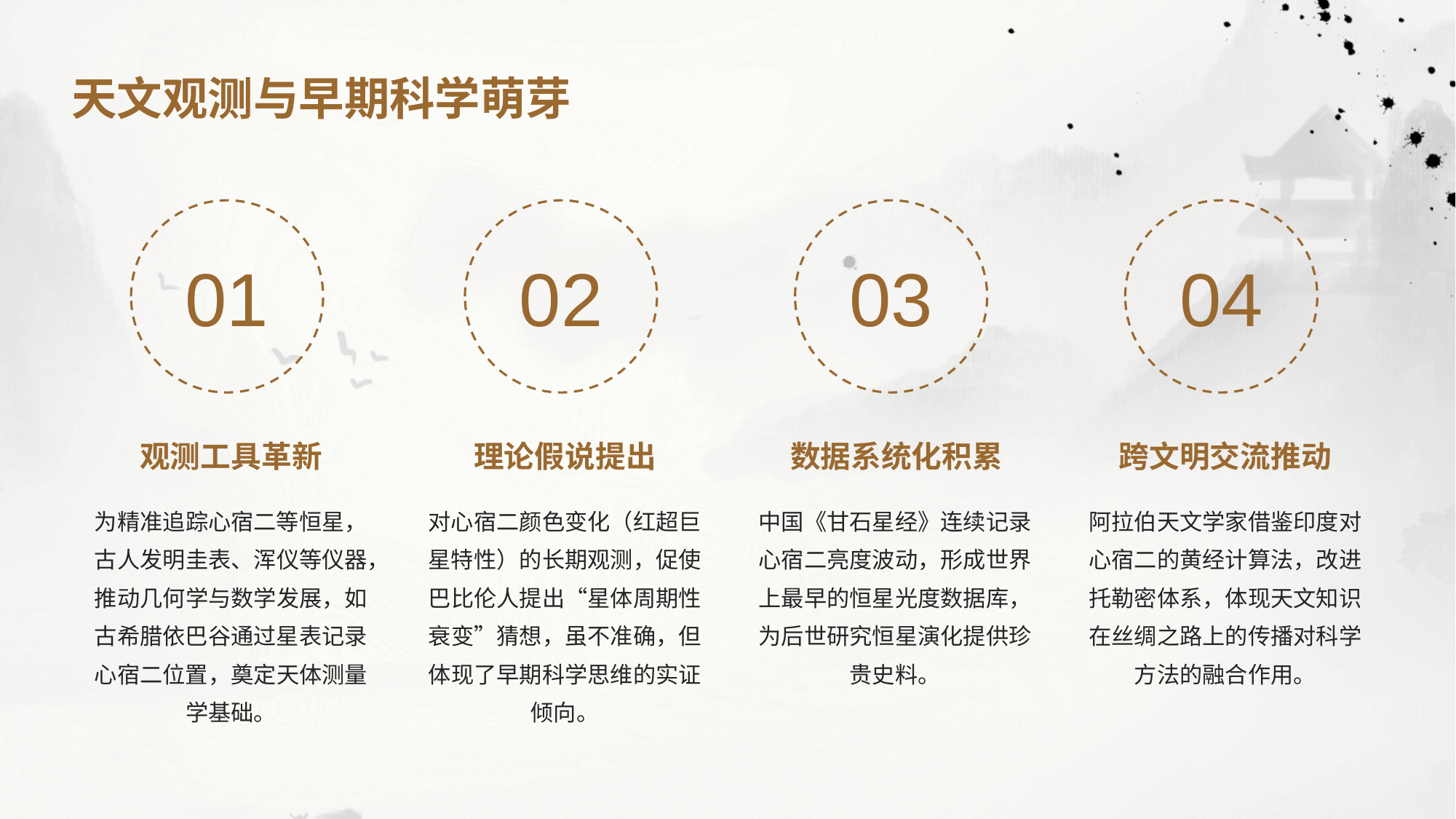

天文观测与早期科学萌芽

01
02
03
04
观测工具革新
理论假说提出
数据系统化积累
跨文明交流推动
为精准追踪心宿二等恒星，古人发明圭表、浑仪等仪器，推动几何学与数学发展，如古希腊依巴谷通过星表记录心宿二位置，奠定天体测量学基础。
对心宿二颜色变化（红超巨星特性）的长期观测，促使巴比伦人提出“星体周期性衰变”猜想，虽不准确，但体现了早期科学思维的实证倾向。
中国《甘石星经》连续记录心宿二亮度波动，形成世界上最早的恒星光度数据库，为后世研究恒星演化提供珍贵史料。
阿拉伯天文学家借鉴印度对心宿二的黄经计算法，改进托勒密体系，体现天文知识在丝绸之路上的传播对科学方法的融合作用。